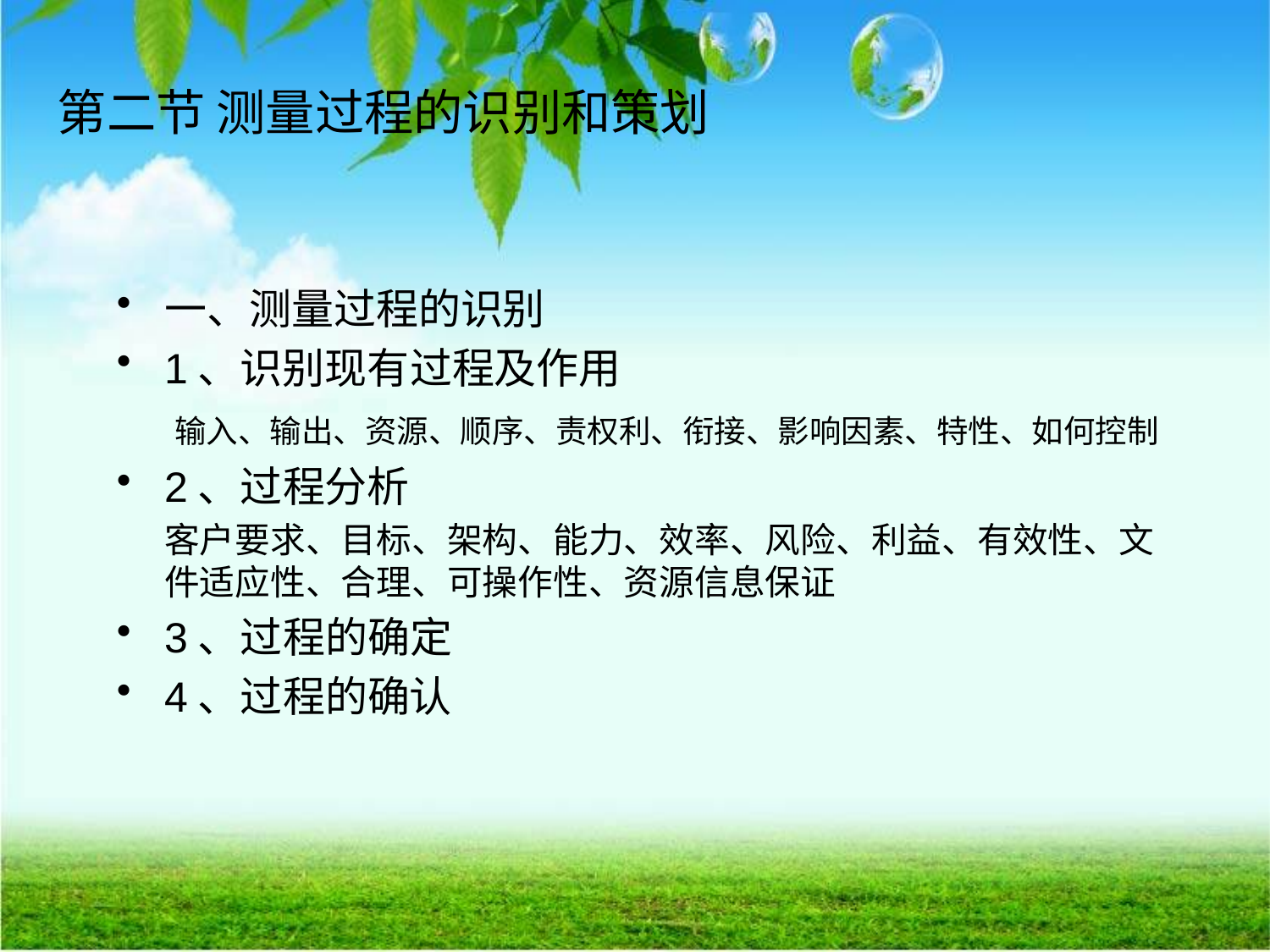

# 第二节 测量过程的识别和策划
一、测量过程的识别
1、识别现有过程及作用
     输入、输出、资源、顺序、责权利、衔接、影响因素、特性、如何控制
2、过程分析
     客户要求、目标、架构、能力、效率、风险、利益、有效性、文件适应性、合理、可操作性、资源信息保证
3、过程的确定
4、过程的确认